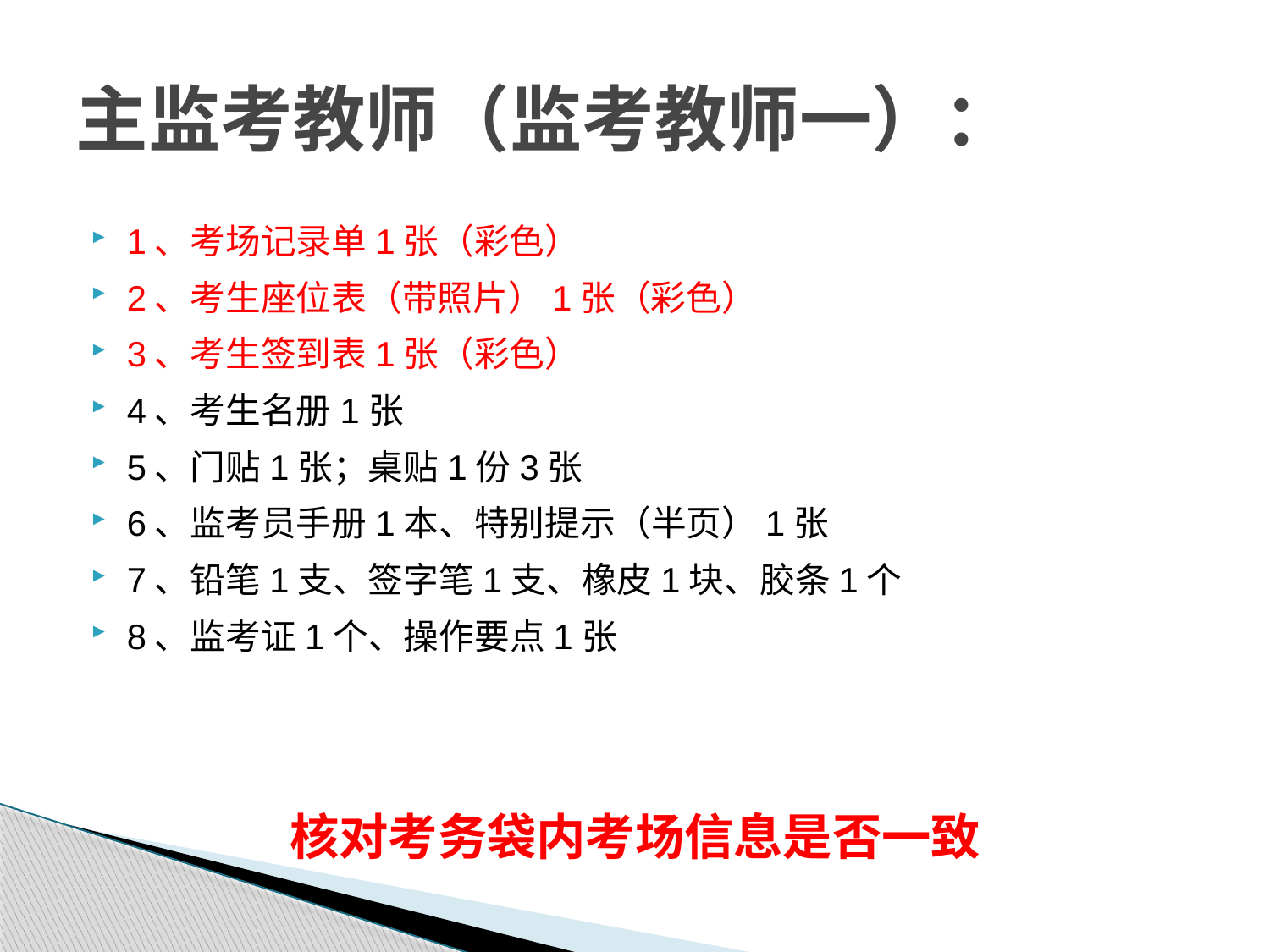

# 主监考教师（监考教师一）：
1、考场记录单1张（彩色）
2、考生座位表（带照片）1张（彩色）
3、考生签到表1张（彩色）
4、考生名册1张
5、门贴1张；桌贴1份3张
6、监考员手册1本、特别提示（半页）1张
7、铅笔1支、签字笔1支、橡皮1块、胶条1个
8、监考证1个、操作要点1张

核对考务袋内考场信息是否一致